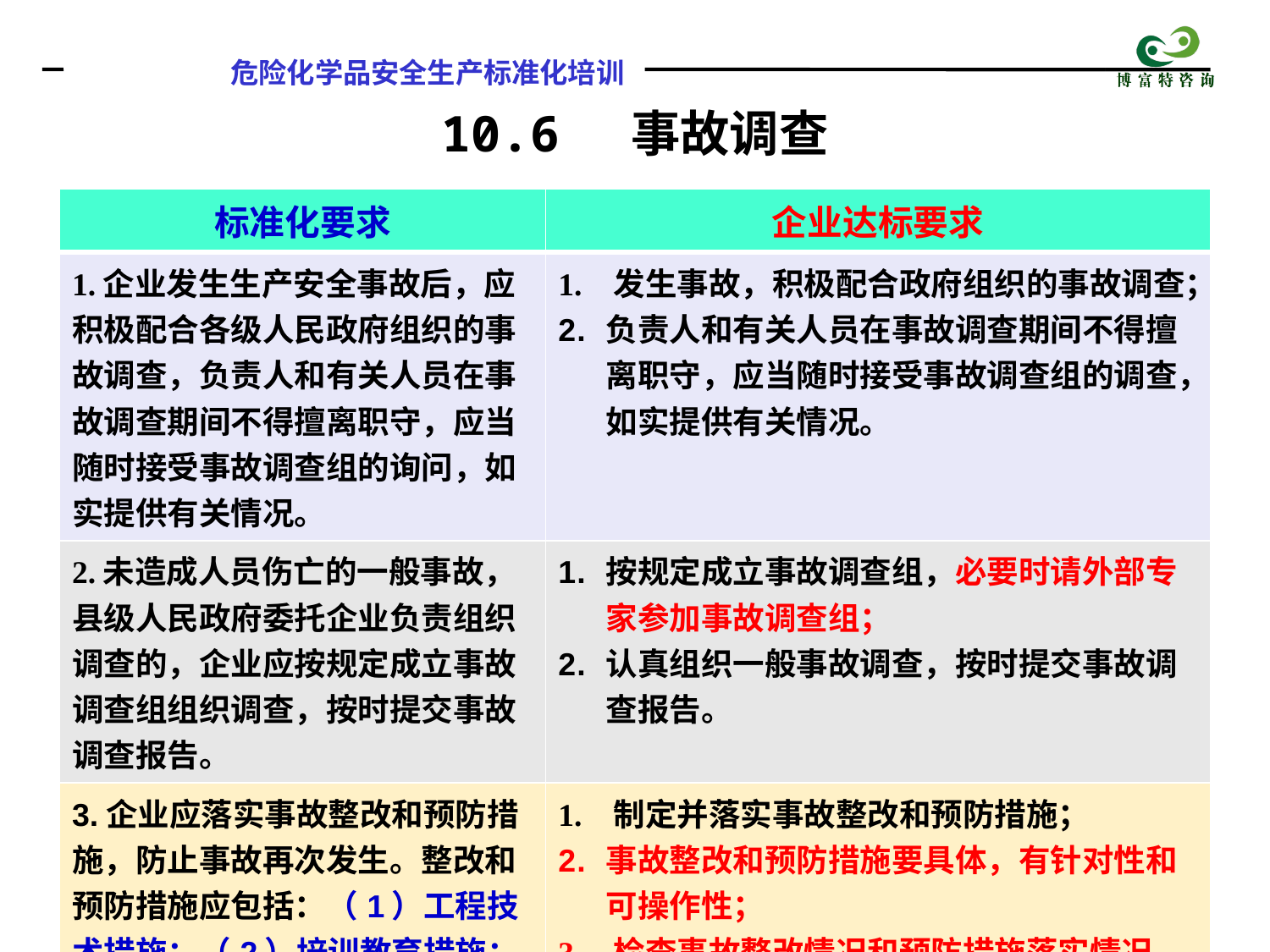

10.6  事故调查
| 标准化要求 | 企业达标要求 |
| --- | --- |
| 1.企业发生生产安全事故后，应积极配合各级人民政府组织的事故调查，负责人和有关人员在事故调查期间不得擅离职守，应当随时接受事故调查组的询问，如实提供有关情况。 | 1. 发生事故，积极配合政府组织的事故调查； 负责人和有关人员在事故调查期间不得擅离职守，应当随时接受事故调查组的调查，如实提供有关情况。 |
| 2.未造成人员伤亡的一般事故，县级人民政府委托企业负责组织调查的，企业应按规定成立事故调查组组织调查，按时提交事故调查报告。 | 按规定成立事故调查组，必要时请外部专家参加事故调查组； 认真组织一般事故调查，按时提交事故调查报告。 |
| 3.企业应落实事故整改和预防措施，防止事故再次发生。整改和预防措施应包括：（1）工程技术措施；（2）培训教育措施；（3）管理措施。 | 1. 制定并落实事故整改和预防措施； 事故整改和预防措施要具体，有针对性和可操作性； 3. 检查事故整改情况和预防措施落实情况。 |